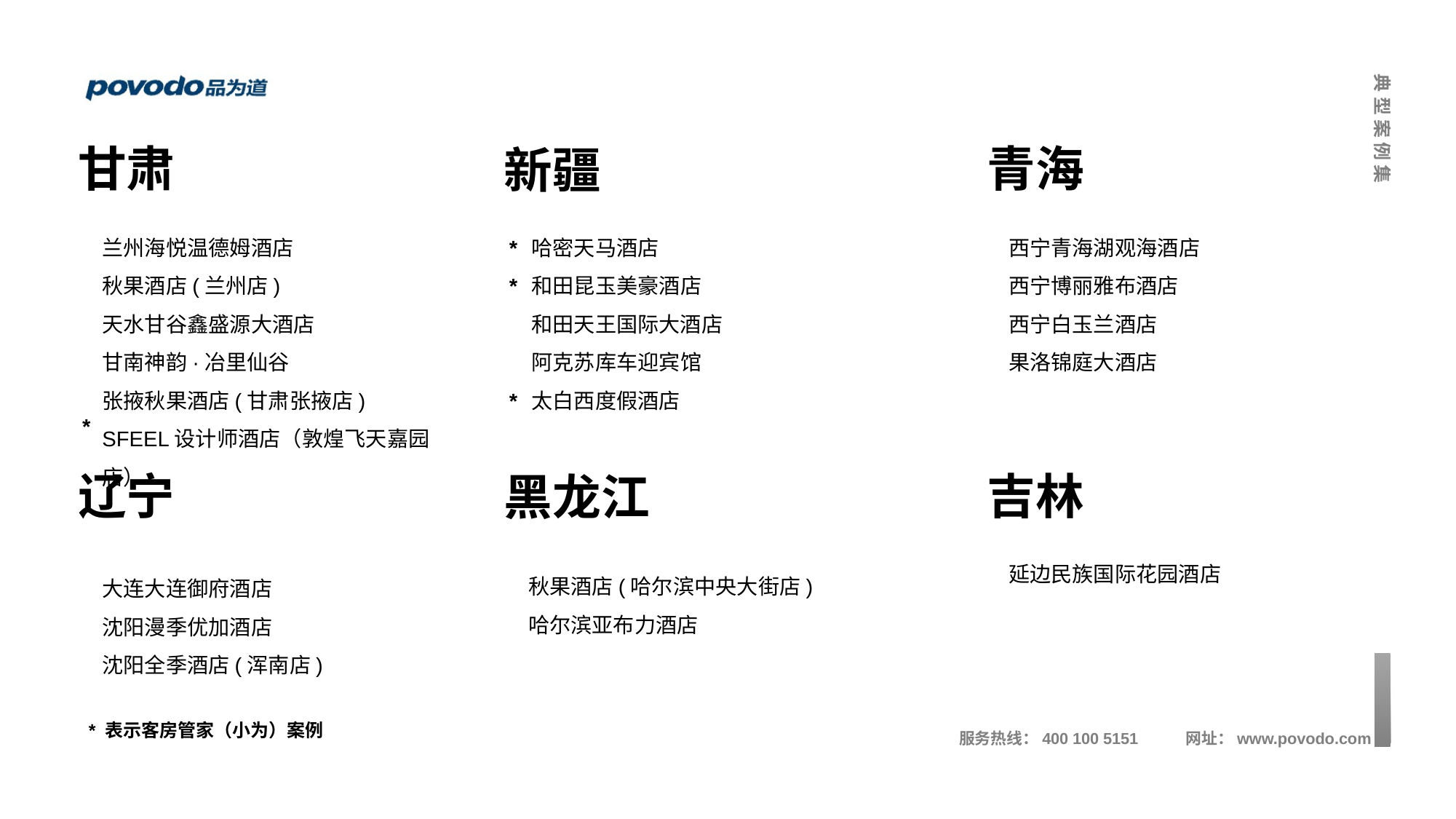

甘肃
青海
新疆

*
兰州海悦温德姆酒店
秋果酒店(兰州店)
天水甘谷鑫盛源大酒店
甘南神韵·冶里仙谷
张掖秋果酒店(甘肃张掖店)
SFEEL设计师酒店（敦煌飞天嘉园店）
*
*

*
哈密天马酒店
和田昆玉美豪酒店
和田天王国际大酒店
阿克苏库车迎宾馆
太白西度假酒店
西宁青海湖观海酒店
西宁博丽雅布酒店
西宁白玉兰酒店
果洛锦庭大酒店
辽宁
吉林
黑龙江
延边民族国际花园酒店
秋果酒店(哈尔滨中央大街店)
哈尔滨亚布力酒店
大连大连御府酒店
沈阳漫季优加酒店
沈阳全季酒店(浑南店)